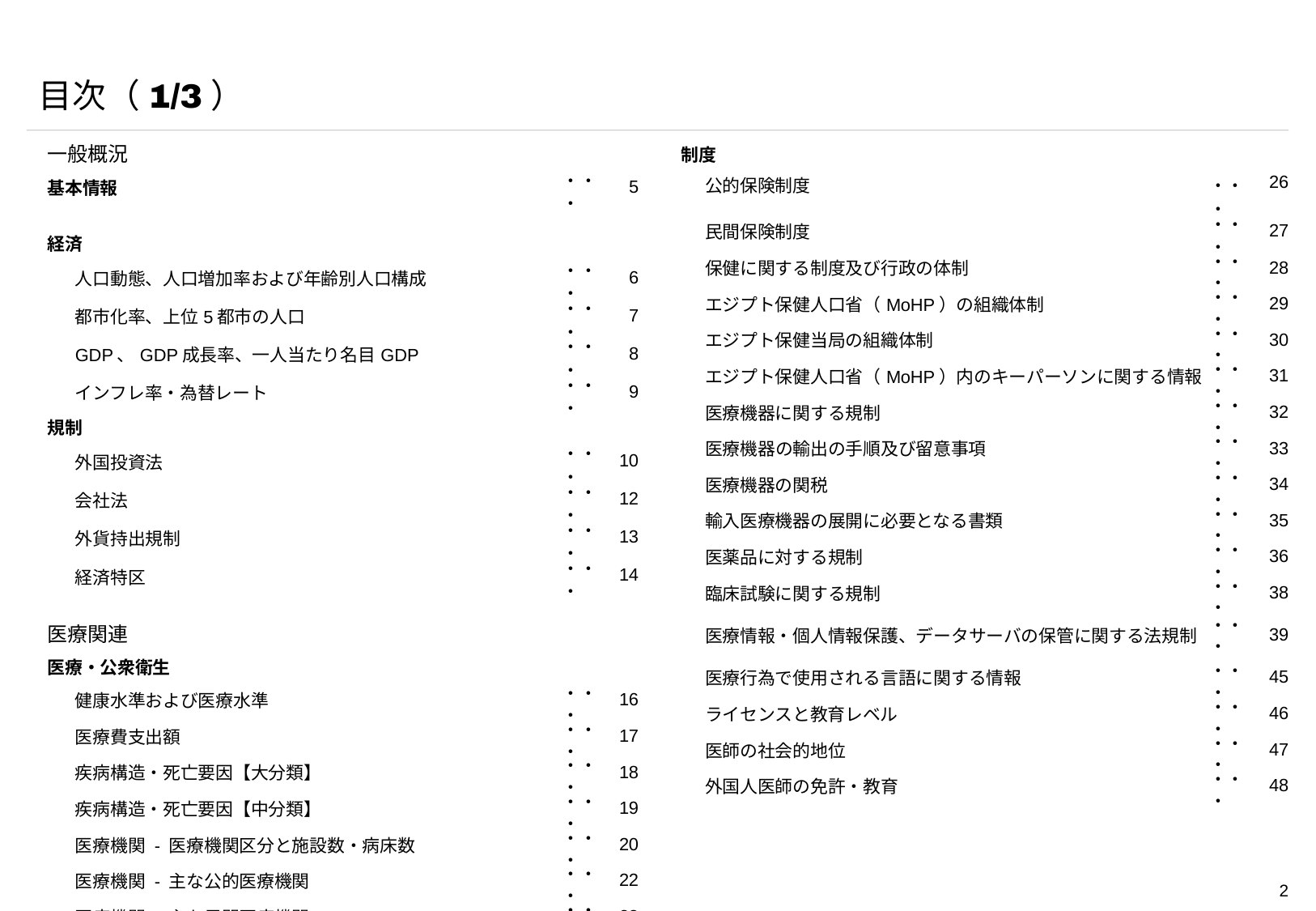

目次（1/3）
| 一般概況 |  |  |  |
| --- | --- | --- | --- |
| 基本情報 |  | ・・・ | 5 |
|  |  |  |  |
| 経済 |  |  |  |
|  | 人口動態、人口増加率および年齢別人口構成 | ・・・ | 6 |
|  | 都市化率、上位5都市の人口 | ・・・ | 7 |
|  | GDP、GDP成長率、一人当たり名目GDP | ・・・ | 8 |
|  | インフレ率・為替レート | ・・・ | 9 |
| 規制 |  |  |  |
|  | 外国投資法 | ・・・ | 10 |
|  | 会社法 | ・・・ | 12 |
|  | 外貨持出規制 | ・・・ | 13 |
|  | 経済特区 | ・・・ | 14 |
|  |  |  |  |
| 医療関連 |  |  |  |
| 医療・公衆衛生 |  |  |  |
|  | 健康水準および医療水準 | ・・・ | 16 |
|  | 医療費支出額 | ・・・ | 17 |
|  | 疾病構造・死亡要因【大分類】 | ・・・ | 18 |
|  | 疾病構造・死亡要因【中分類】 | ・・・ | 19 |
|  | 医療機関 - 医療機関区分と施設数・病床数 | ・・・ | 20 |
|  | 医療機関 - 主な公的医療機関 | ・・・ | 22 |
|  | 医療機関 - 主な民間医療機関 | ・・・ | 23 |
|  | 医療従事者 | ・・・ | 24 |
|  | 現地の臨床工学技士、理学療法士の資格 | ・・・ | 25 |
| 制度 |  |  |  |
| --- | --- | --- | --- |
|  | 公的保険制度 | ・・・ | 26 |
|  | 民間保険制度 | ・・・ | 27 |
|  | 保健に関する制度及び行政の体制 | ・・・ | 28 |
|  | エジプト保健人口省（MoHP）の組織体制 | ・・・ | 29 |
|  | エジプト保健当局の組織体制 | ・・・ | 30 |
|  | エジプト保健人口省（MoHP）内のキーパーソンに関する情報 | ・・・ | 31 |
|  | 医療機器に関する規制 | ・・・ | 32 |
|  | 医療機器の輸出の手順及び留意事項 | ・・・ | 33 |
|  | 医療機器の関税 | ・・・ | 34 |
|  | 輸入医療機器の展開に必要となる書類 | ・・・ | 35 |
|  | 医薬品に対する規制 | ・・・ | 36 |
|  | 臨床試験に関する規制 | ・・・ | 38 |
|  | 医療情報・個人情報保護、データサーバの保管に関する法規制 | ・・・ | 39 |
|  | 医療行為で使用される言語に関する情報 | ・・・ | 45 |
|  | ライセンスと教育レベル | ・・・ | 46 |
|  | 医師の社会的地位 | ・・・ | 47 |
|  | 外国人医師の免許・教育 | ・・・ | 48 |